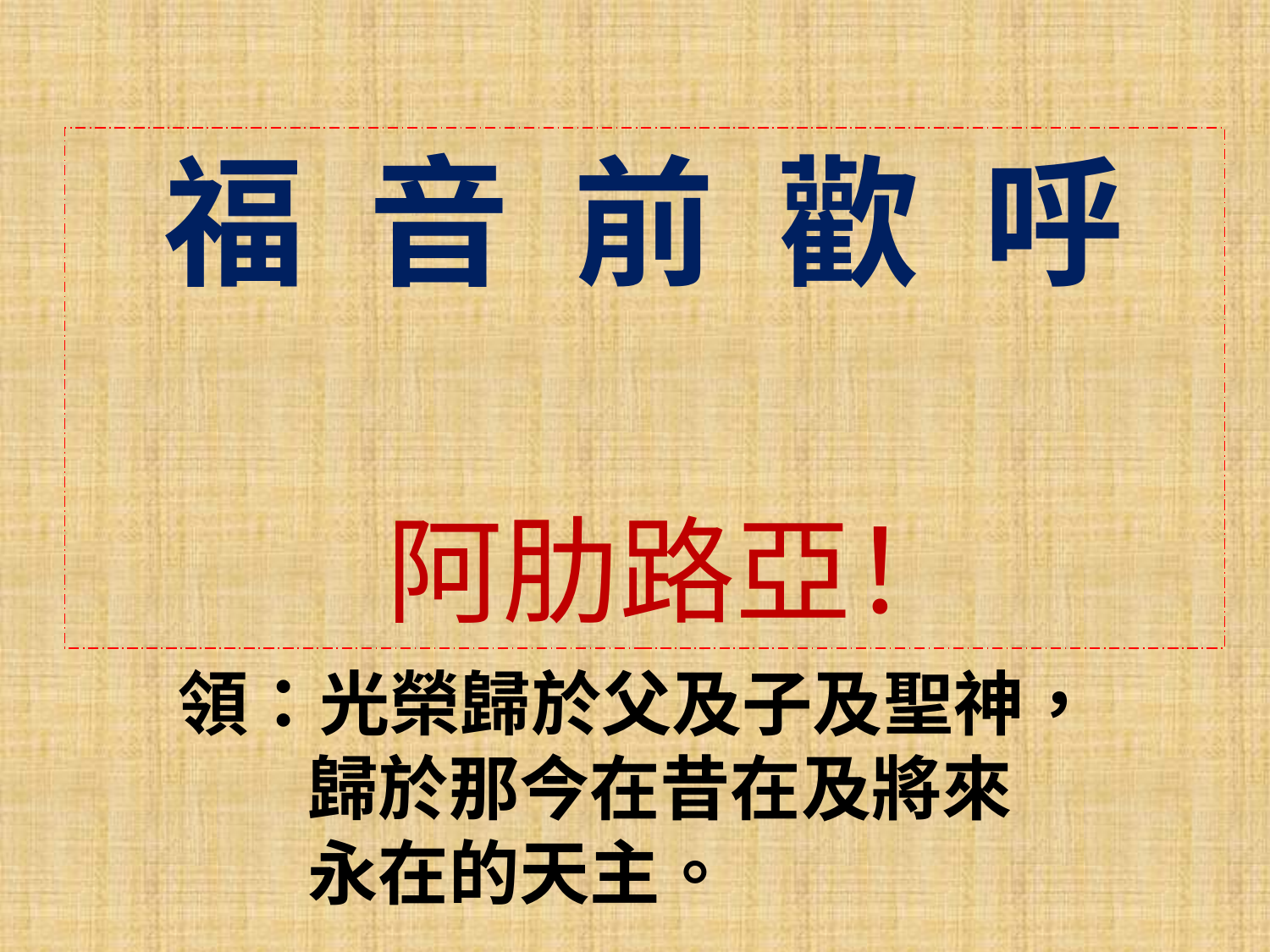

福  音  前  歡  呼

 阿肋路亞！
領：光榮歸於父及子及聖神，
       歸於那今在昔在及將來
       永在的天主。